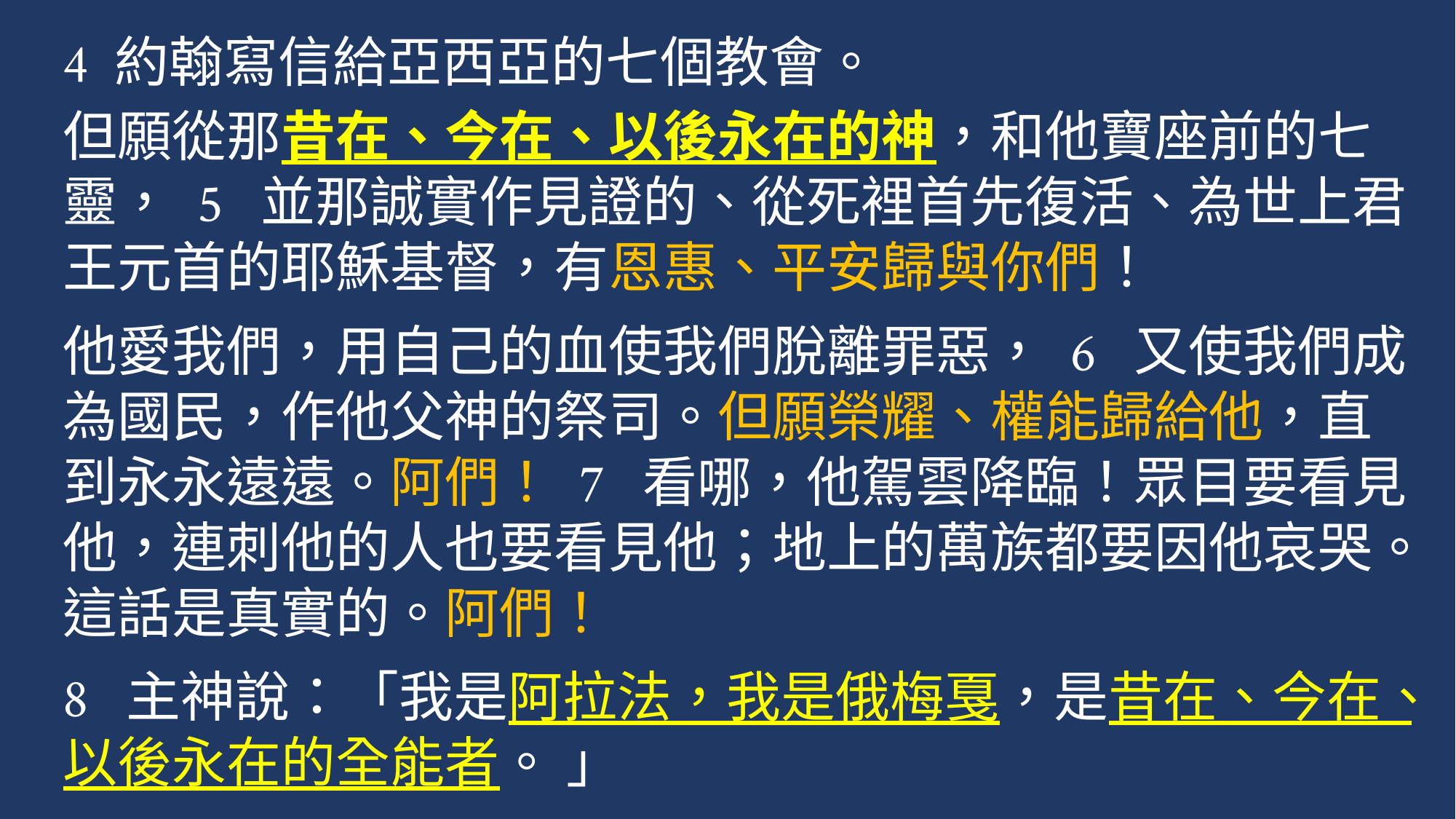

4 約翰寫信給亞西亞的七個教會。
但願從那昔在、今在、以後永在的神，和他寶座前的七靈， 5  並那誠實作見證的、從死裡首先復活、為世上君王元首的耶穌基督，有恩惠、平安歸與你們！
他愛我們，用自己的血使我們脫離罪惡， 6  又使我們成為國民，作他父神的祭司。但願榮耀、權能歸給他，直到永永遠遠。阿們！ 7  看哪，他駕雲降臨！眾目要看見他，連刺他的人也要看見他；地上的萬族都要因他哀哭。這話是真實的。阿們！
8  主神說：「我是阿拉法，我是俄梅戛，是昔在、今在、以後永在的全能者。 」